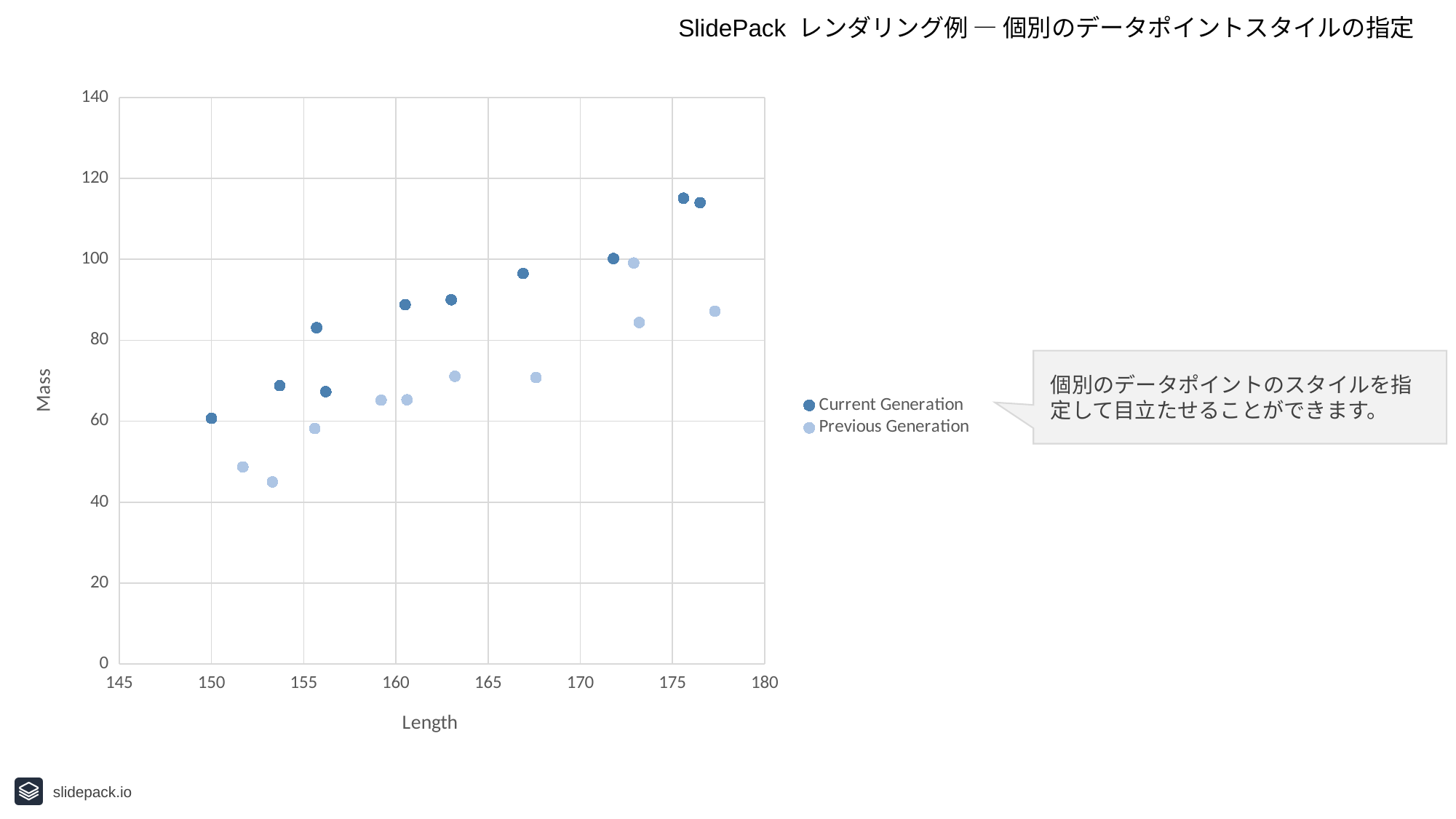

SlidePack レンダリング例 ― 個別のデータポイントスタイルの指定

### Chart

| Category | Current Generation | Previous Generation |
|---|---|---|
個別のデータポイントのスタイルを指定して目立たせることができます。